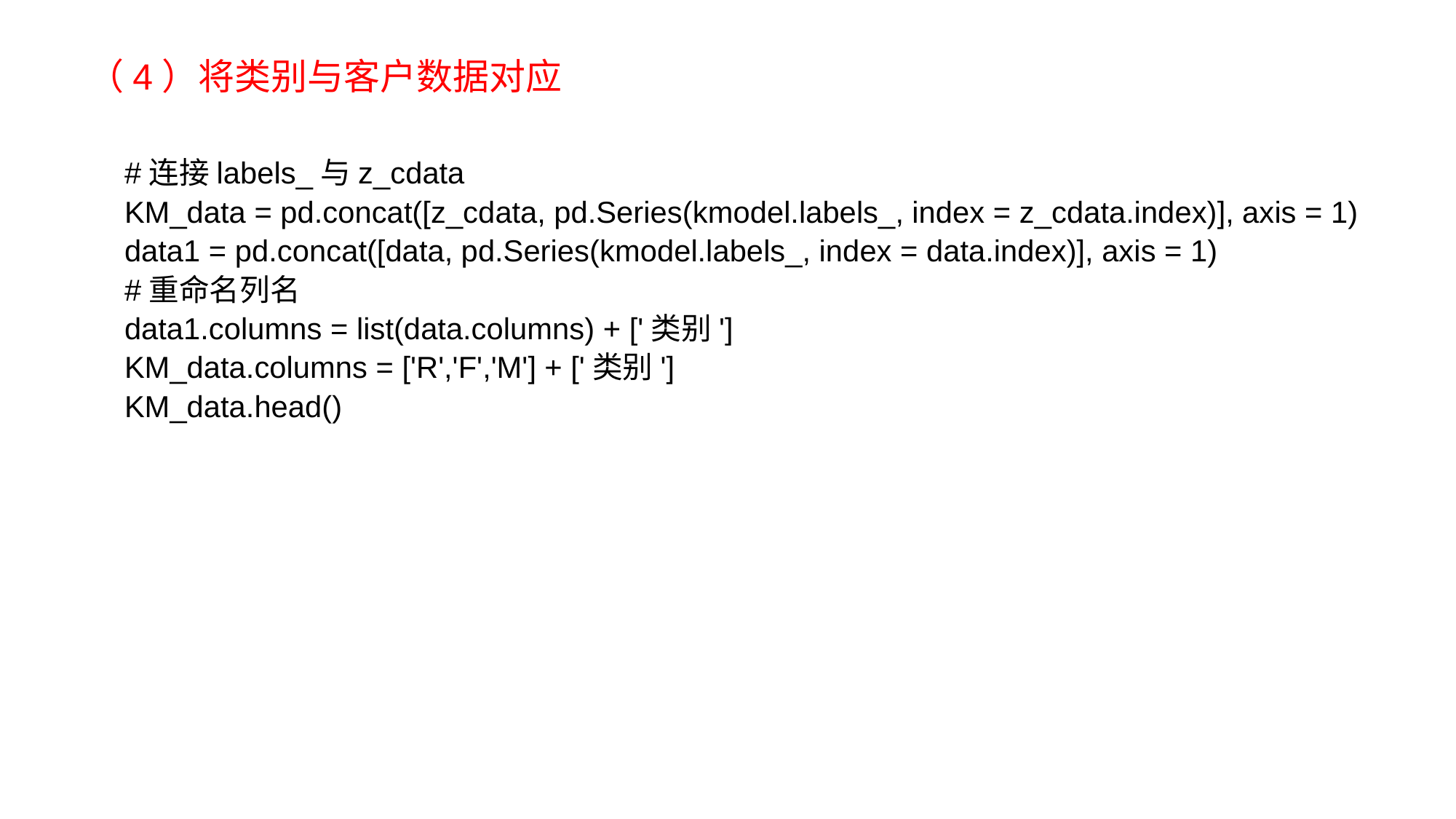

（4）将类别与客户数据对应
#连接labels_与z_cdata
KM_data = pd.concat([z_cdata, pd.Series(kmodel.labels_, index = z_cdata.index)], axis = 1)
data1 = pd.concat([data, pd.Series(kmodel.labels_, index = data.index)], axis = 1)
#重命名列名
data1.columns = list(data.columns) + ['类别']
KM_data.columns = ['R','F','M'] + ['类别']
KM_data.head()